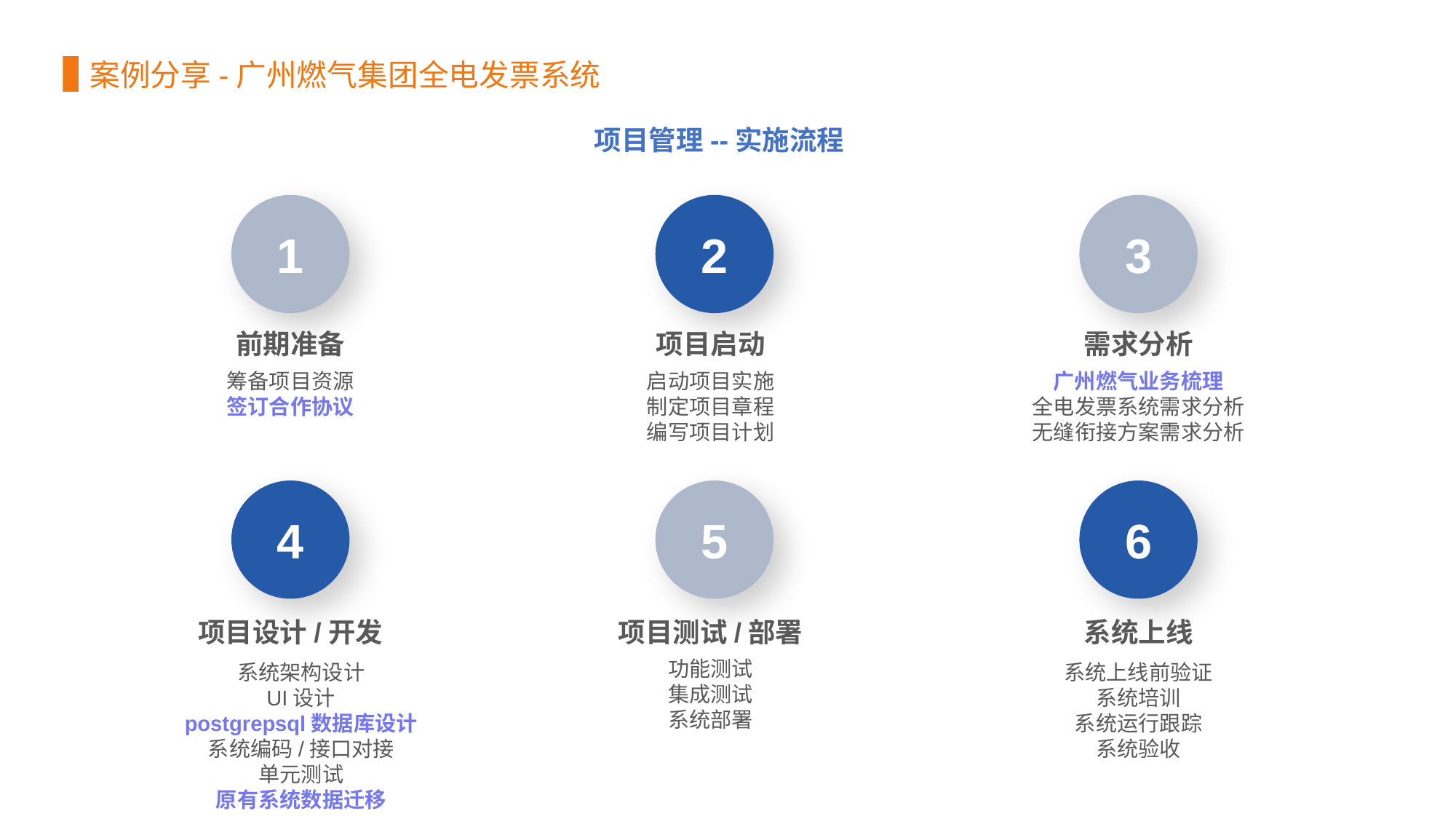

案例分享-广州燃气集团全电发票系统
项目管理--实施流程

1
2
3
前期准备
项目启动
需求分析
筹备项目资源
签订合作协议
启动项目实施
制定项目章程
编写项目计划
广州燃气业务梳理
全电发票系统需求分析
无缝衔接方案需求分析

4
5
6
项目设计/开发
项目测试/部署
系统上线
功能测试
集成测试
系统部署
系统架构设计
UI设计
postgrepsql数据库设计
系统编码/接口对接
单元测试
原有系统数据迁移
系统上线前验证
系统培训
系统运行跟踪
系统验收